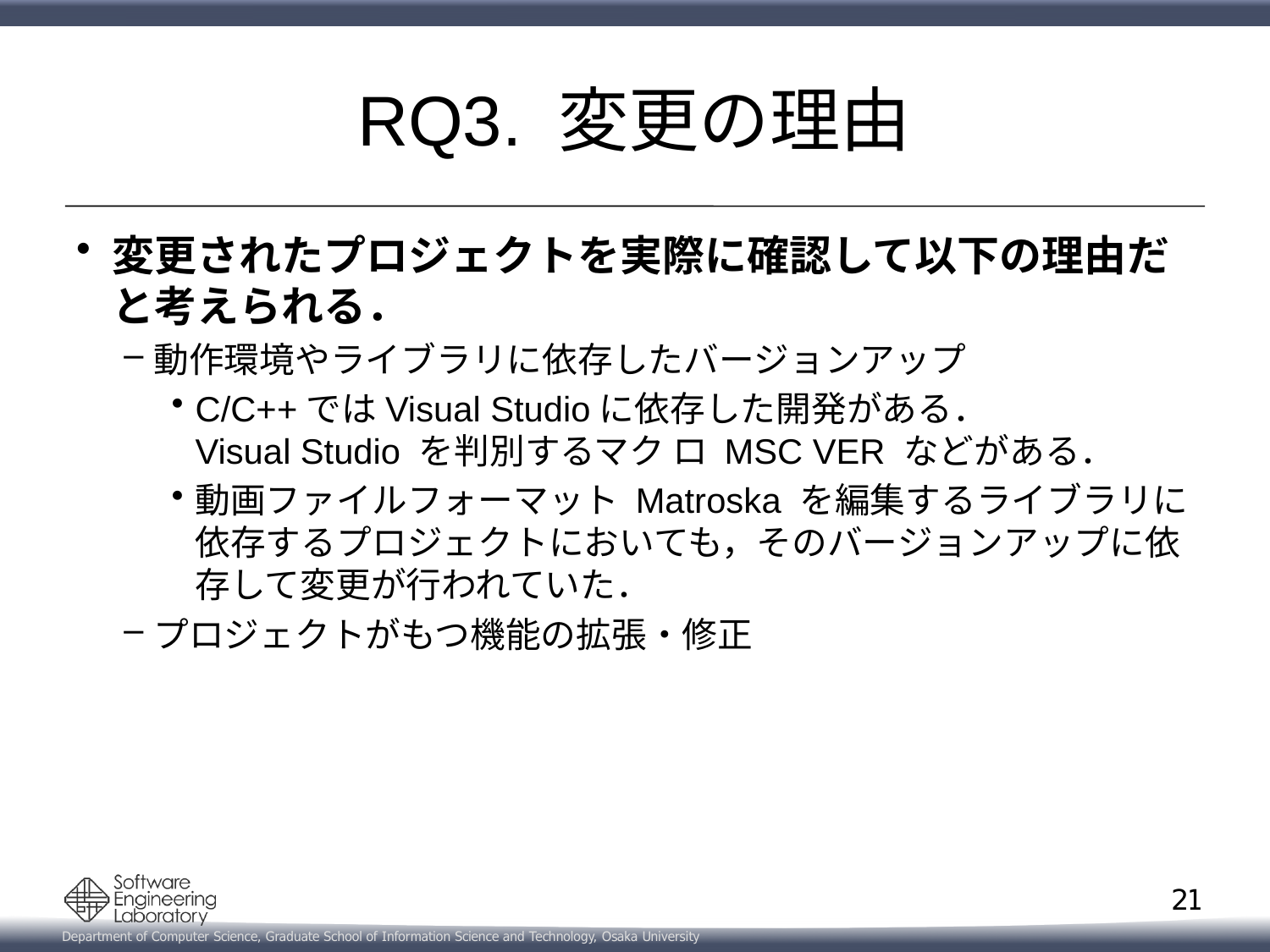

# RQ3. 変更の理由
変更されたプロジェクトを実際に確認して以下の理由だと考えられる．
動作環境やライブラリに依存したバージョンアップ
C/C++ではVisual Studioに依存した開発がある．
Visual Studio を判別するマク ロ MSC VER などがある．
動画ファイルフォーマット Matroska を編集するライブラリに依存するプロジェクトにおいても，そのバージョンアップに依存して変更が行われていた．
プロジェクトがもつ機能の拡張・修正

21